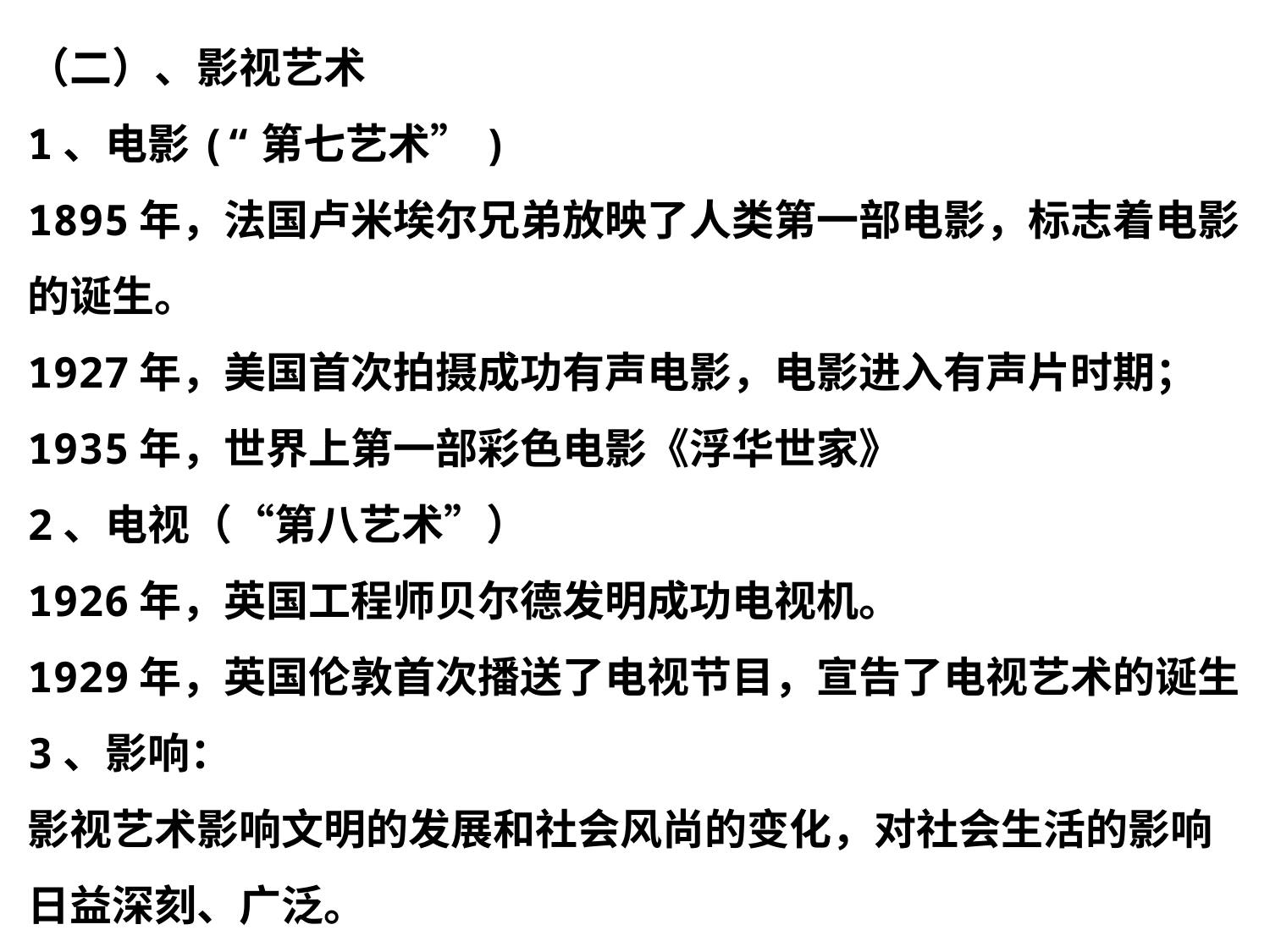

（二）、影视艺术
1、电影(“第七艺术”)
1895年，法国卢米埃尔兄弟放映了人类第一部电影，标志着电影的诞生。
1927年，美国首次拍摄成功有声电影，电影进入有声片时期；
1935年，世界上第一部彩色电影《浮华世家》
2、电视（“第八艺术”）
1926年，英国工程师贝尔德发明成功电视机。
1929年，英国伦敦首次播送了电视节目，宣告了电视艺术的诞生
3、影响：
影视艺术影响文明的发展和社会风尚的变化，对社会生活的影响日益深刻、广泛。